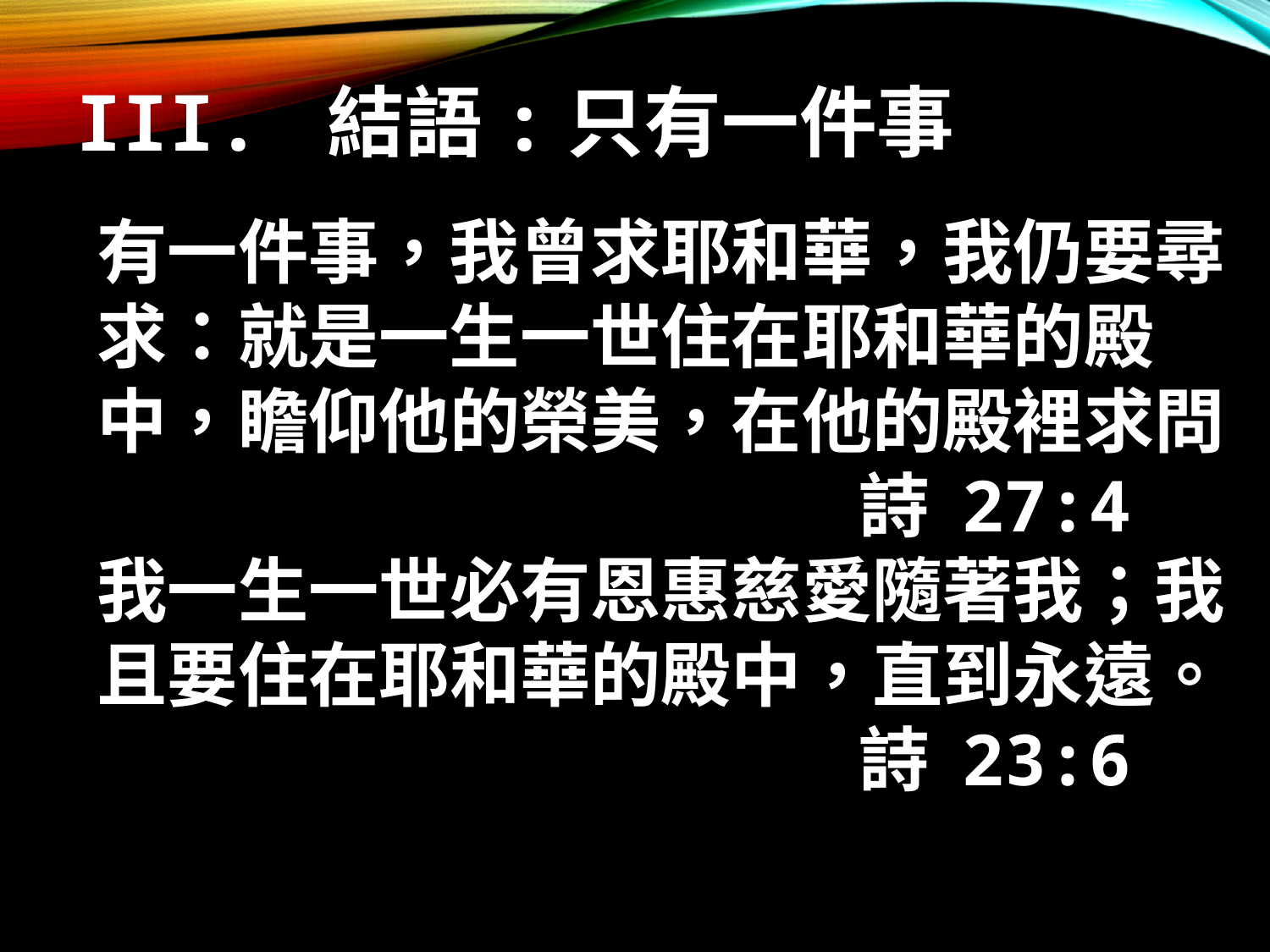

III. 結語:只有一件事
有一件事，我曾求耶和華，我仍要尋求：就是一生一世住在耶和華的殿中，瞻仰他的榮美，在他的殿裡求問
						詩 27:4
我一生一世必有恩惠慈愛隨著我；我且要住在耶和華的殿中，直到永遠。						詩 23:6